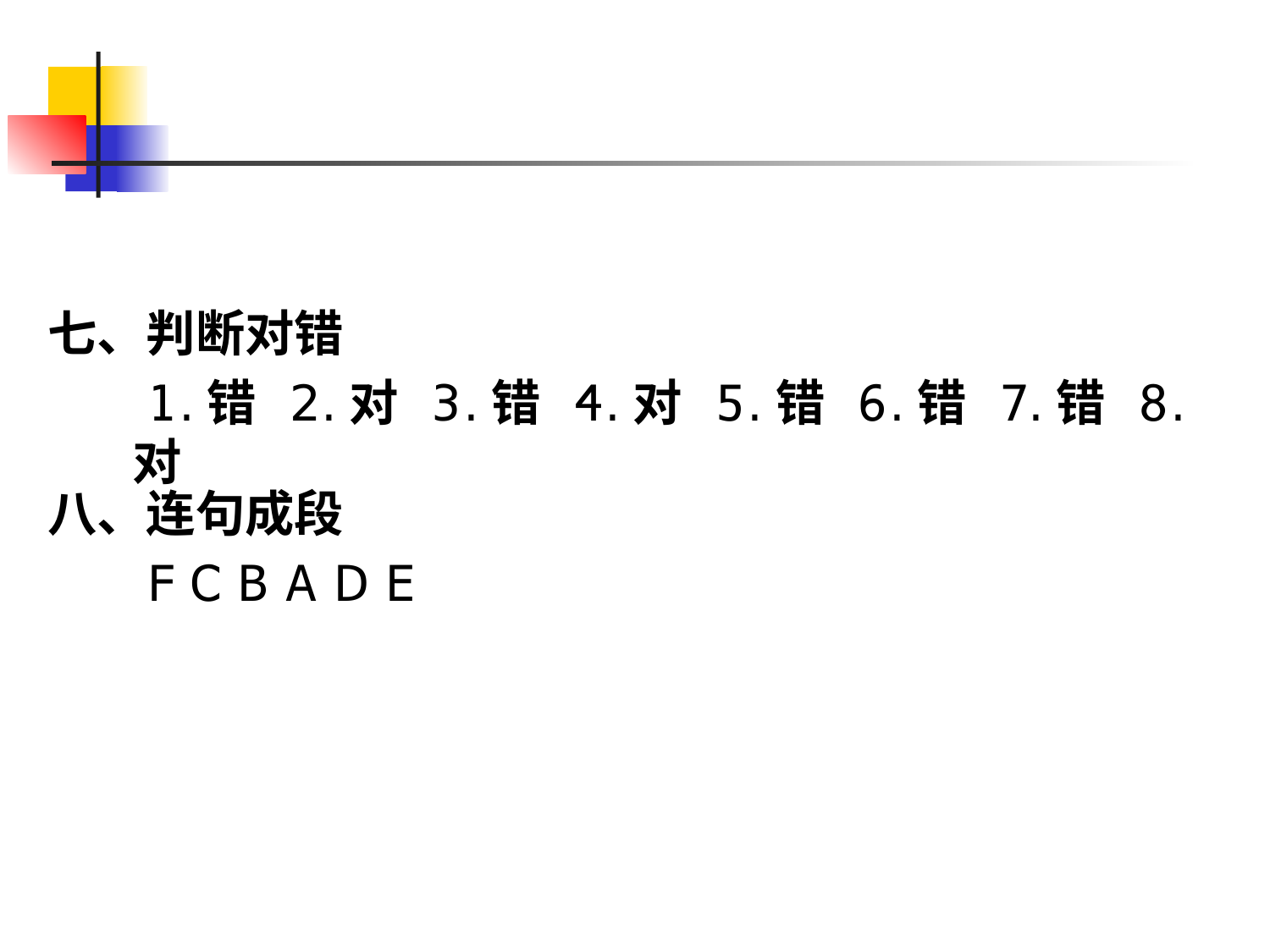

#
七、判断对错
       1.错  2.对  3.错  4.对  5.错  6.错  7.错  8.对
八、连句成段
       F C B A D E